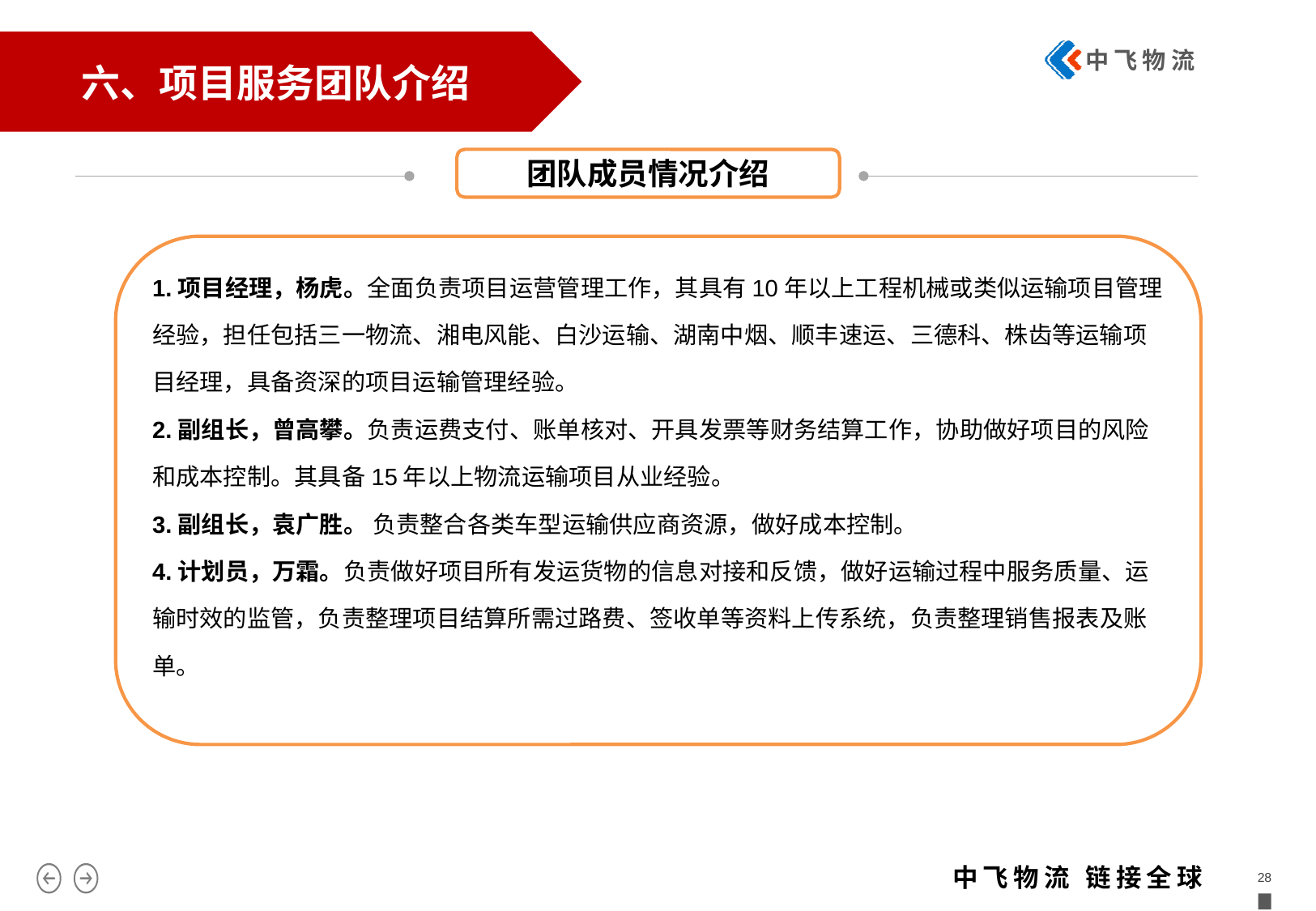

# 六、项目服务团队介绍
团队成员情况介绍
1.项目经理，杨虎。全面负责项目运营管理工作，其具有10年以上工程机械或类似运输项目管理经验，担任包括三一物流、湘电风能、白沙运输、湖南中烟、顺丰速运、三德科、株齿等运输项目经理，具备资深的项目运输管理经验。
2.副组长，曾高攀。负责运费支付、账单核对、开具发票等财务结算工作，协助做好项目的风险和成本控制。其具备15年以上物流运输项目从业经验。
3.副组长，袁广胜。 负责整合各类车型运输供应商资源，做好成本控制。
4.计划员，万霜。负责做好项目所有发运货物的信息对接和反馈，做好运输过程中服务质量、运输时效的监管，负责整理项目结算所需过路费、签收单等资料上传系统，负责整理销售报表及账单。